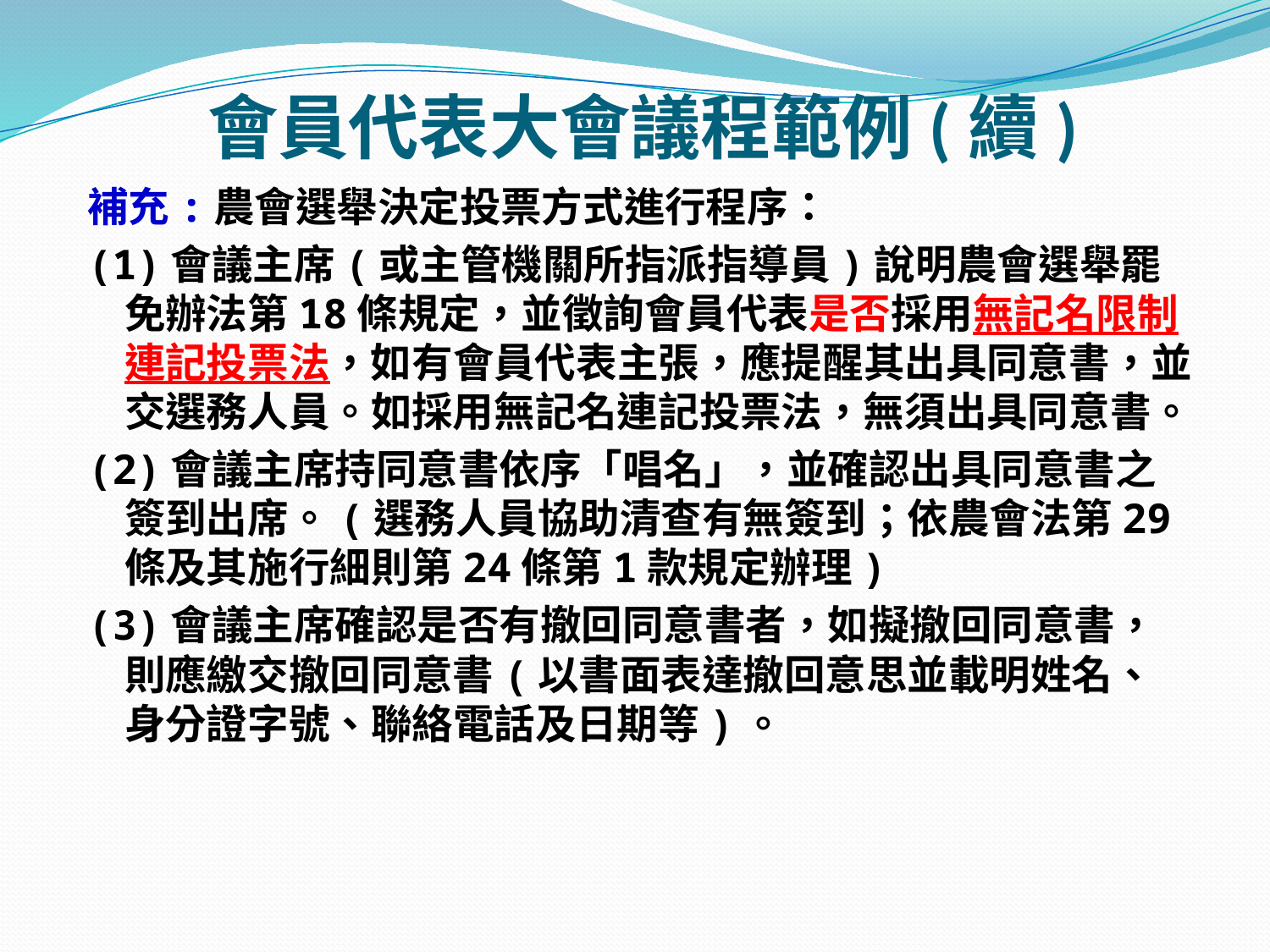

# 會員代表大會議程範例(續)
補充:農會選舉決定投票方式進行程序：
(1)會議主席(或主管機關所指派指導員)說明農會選舉罷免辦法第18條規定，並徵詢會員代表是否採用無記名限制連記投票法，如有會員代表主張，應提醒其出具同意書，並交選務人員。如採用無記名連記投票法，無須出具同意書。
(2)會議主席持同意書依序「唱名」，並確認出具同意書之簽到出席。(選務人員協助清查有無簽到；依農會法第29條及其施行細則第24條第1款規定辦理)
(3)會議主席確認是否有撤回同意書者，如擬撤回同意書，則應繳交撤回同意書(以書面表達撤回意思並載明姓名、身分證字號、聯絡電話及日期等)。